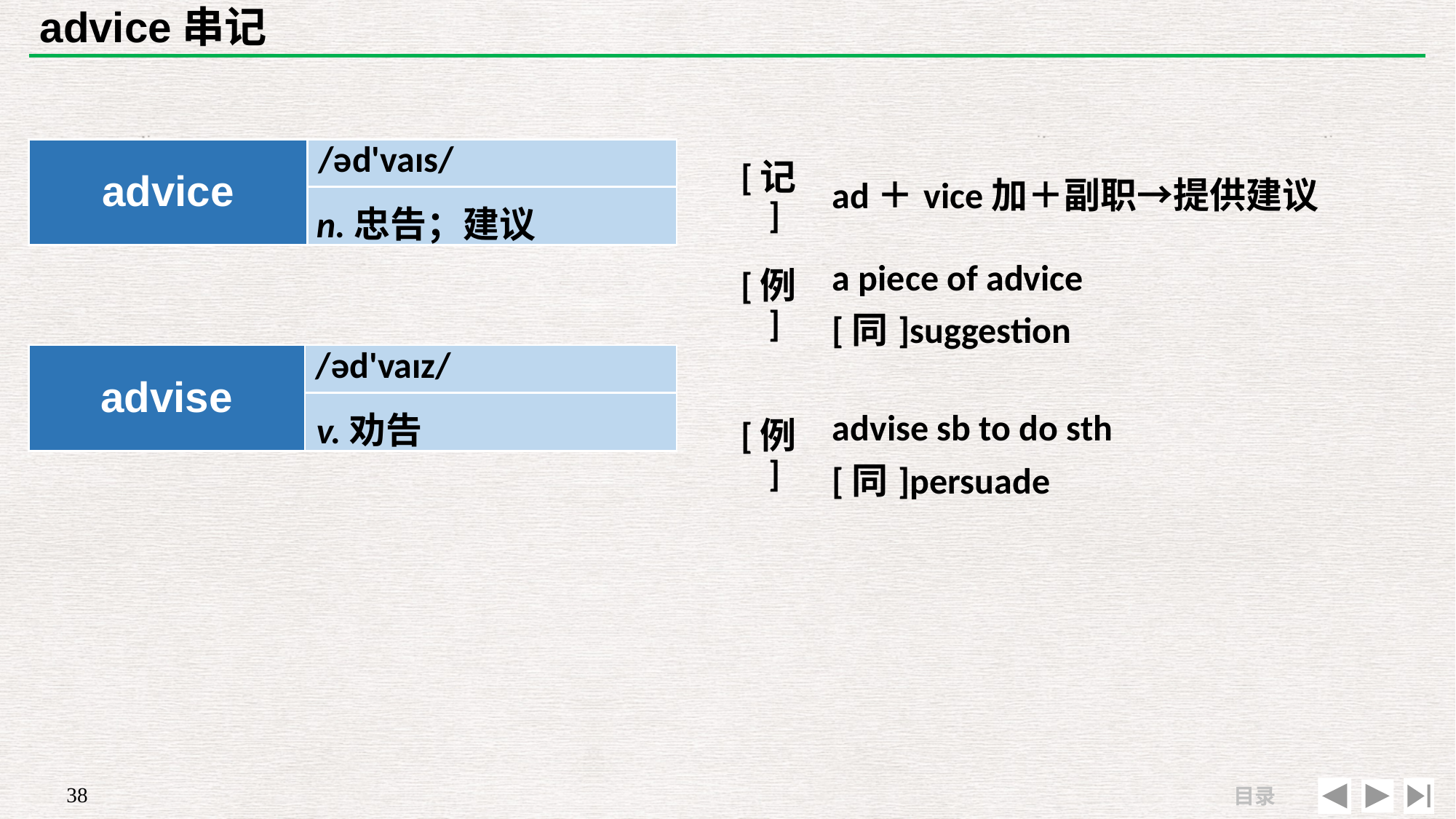

# advice串记

| advice | /əd'vaɪs/ |
| --- | --- |
|  |  |
| [记] | ad＋vice加＋副职→提供建议 |
| --- | --- |
| [例] | a piece of advice　[同]suggestion |
n.忠告；建议
| advise | /əd'vaɪz/ |
| --- | --- |
|  |  |
|  |  |
| --- | --- |
| [例] | advise sb to do sth　[同]persuade |
v.劝告